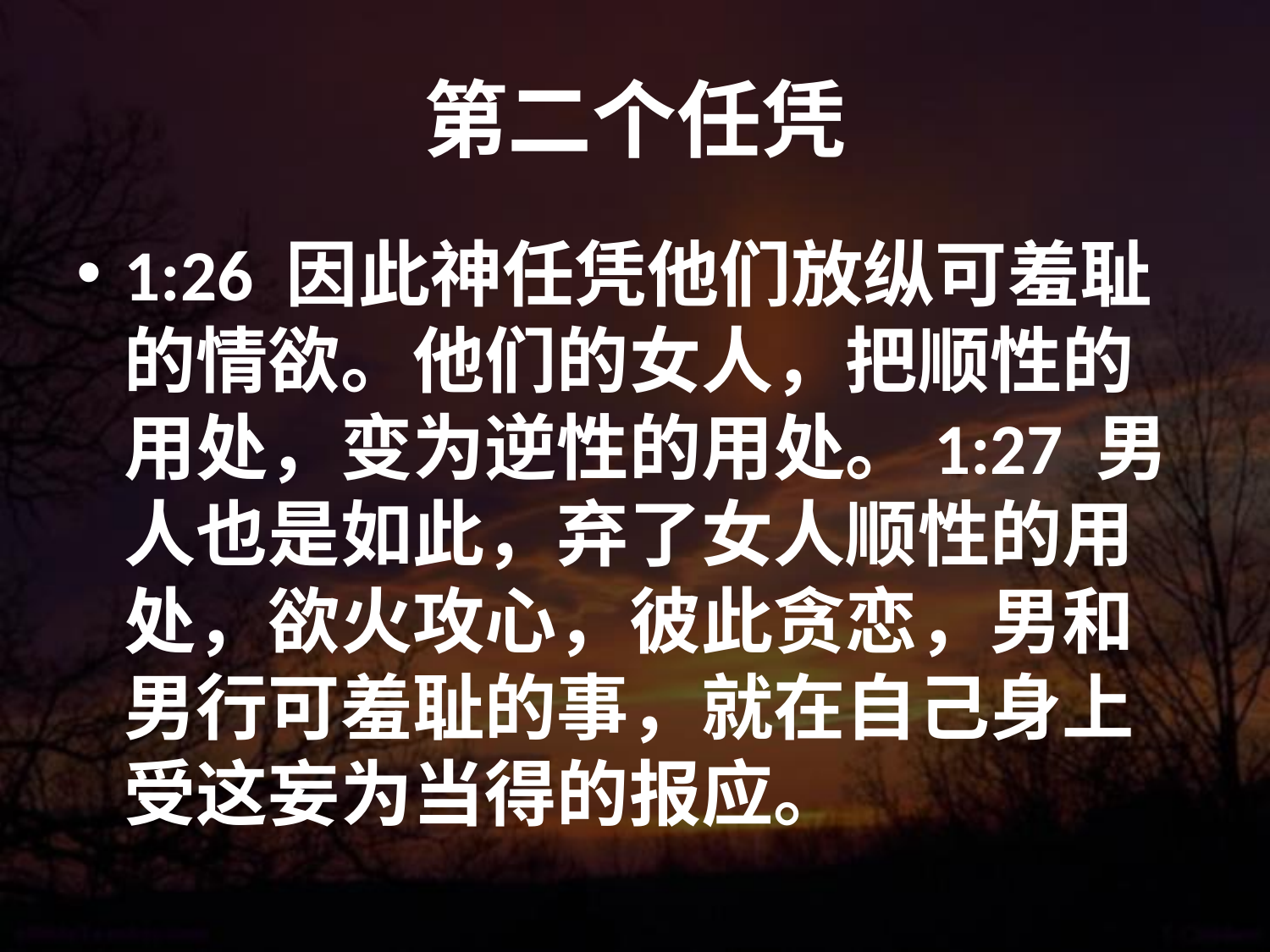

# 第二个任凭
1:26 因此神任凭他们放纵可羞耻的情欲。他们的女人，把顺性的用处，变为逆性的用处。1:27 男人也是如此，弃了女人顺性的用处，欲火攻心，彼此贪恋，男和男行可羞耻的事，就在自己身上受这妄为当得的报应。